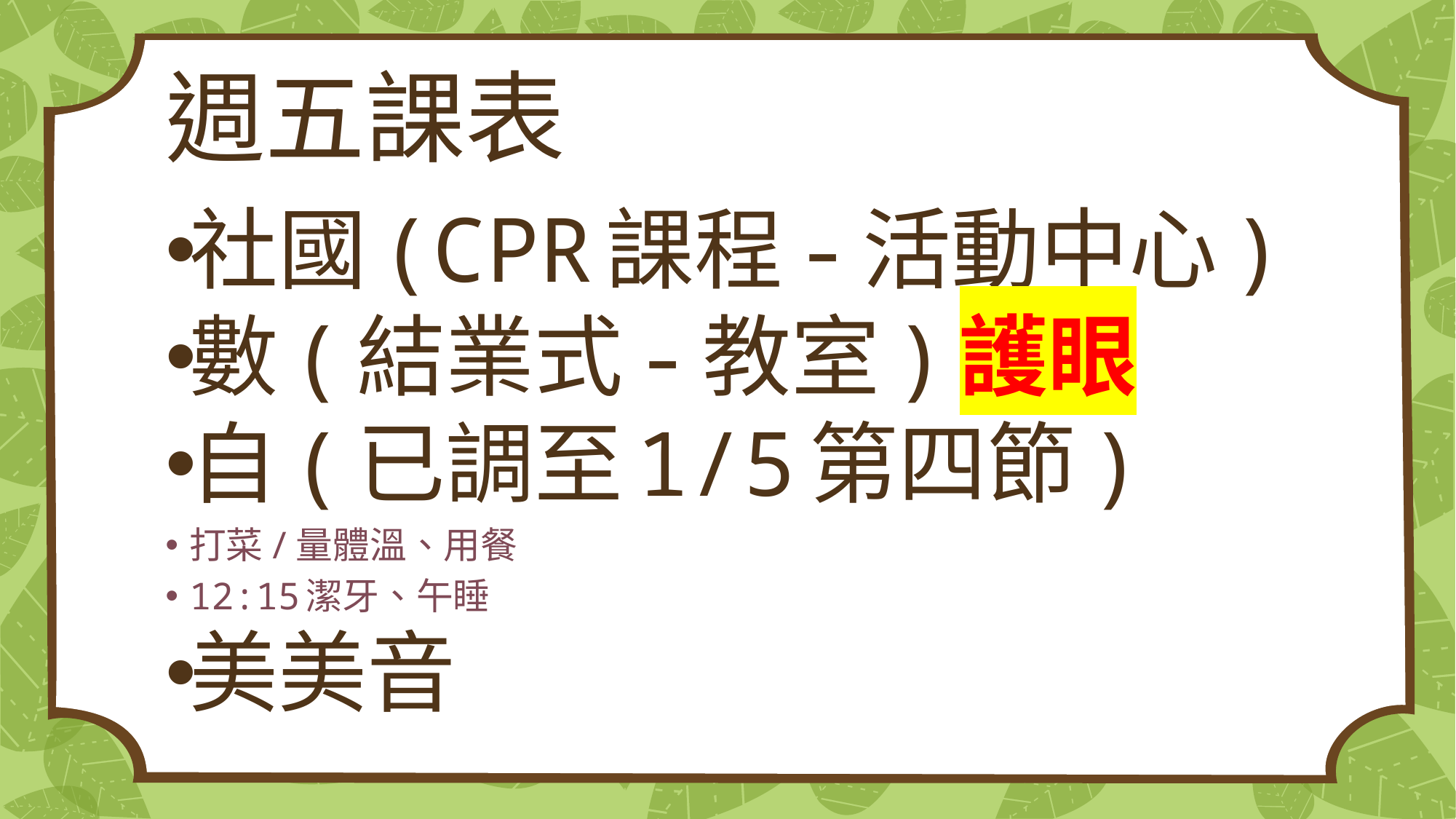

# 週五課表
社國(CPR課程-活動中心)
數(結業式-教室)護眼
自(已調至1/5第四節)
打菜/量體溫、用餐
12:15潔牙、午睡
美美音